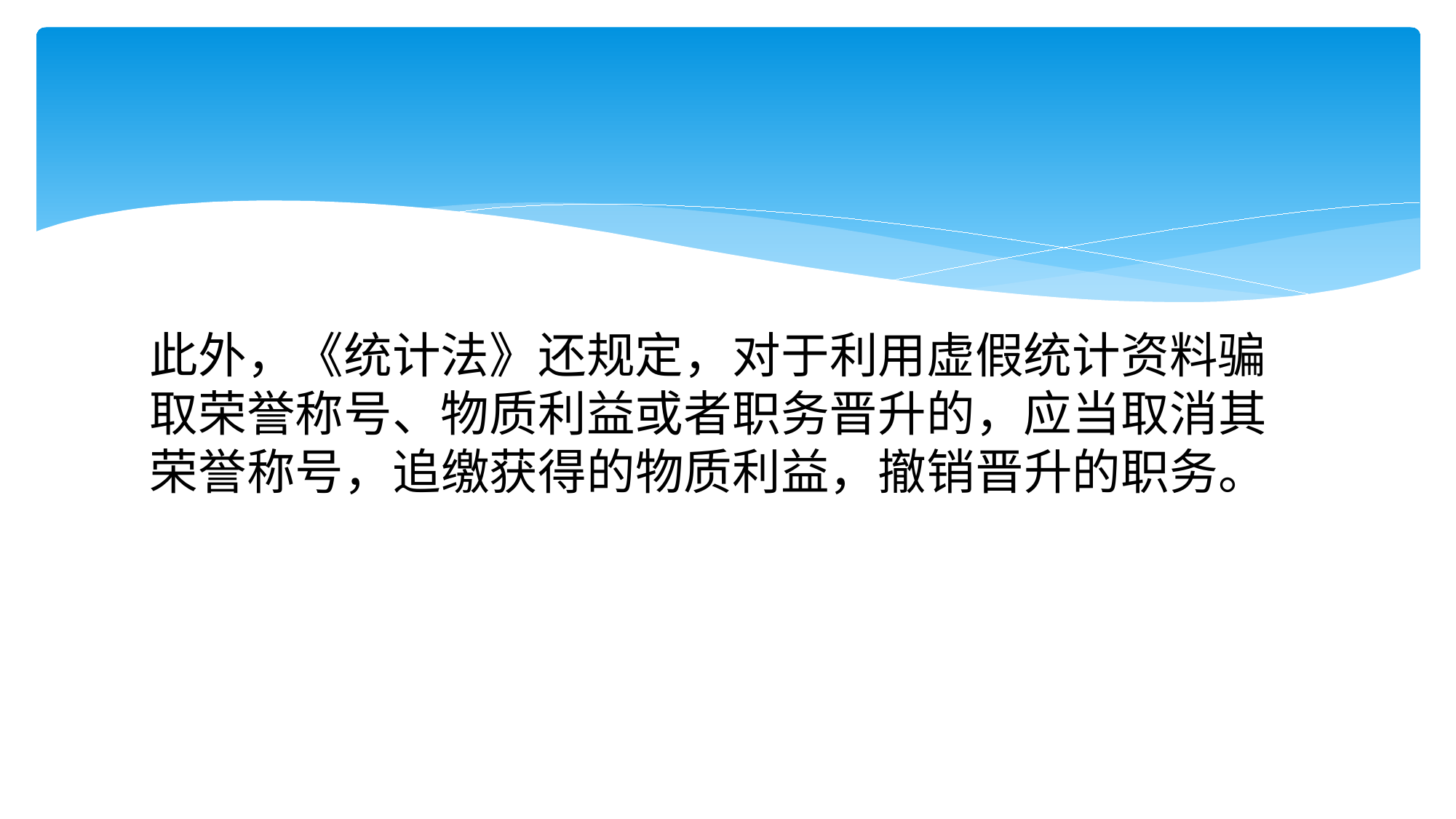

此外，《统计法》还规定，对于利用虚假统计资料骗取荣誉称号、物质利益或者职务晋升的，应当取消其荣誉称号，追缴获得的物质利益，撤销晋升的职务。